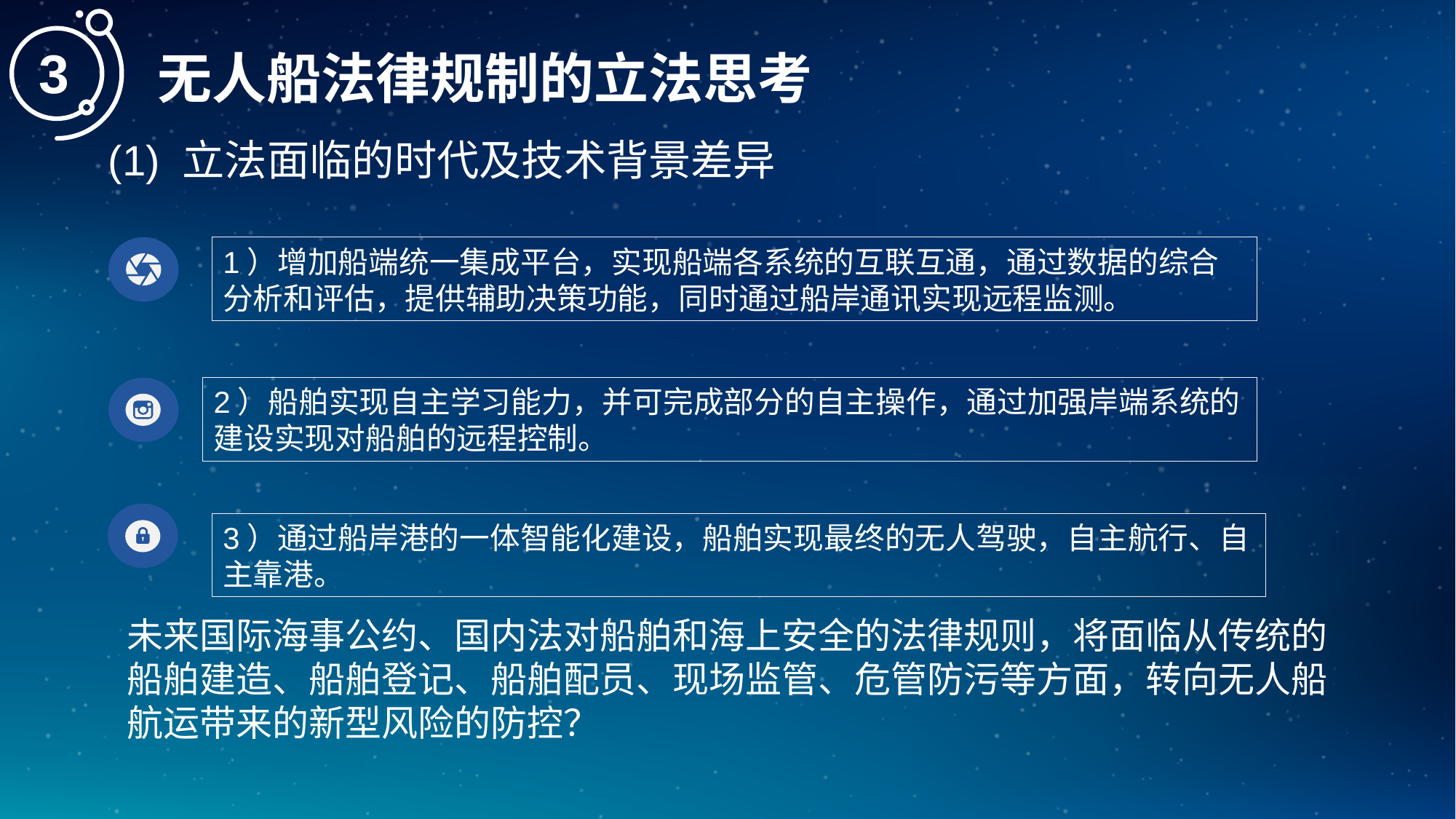

3

无人船法律规制的立法思考
(1) 立法面临的时代及技术背景差异

1）增加船端统一集成平台，实现船端各系统的互联互通，通过数据的综合分析和评估，提供辅助决策功能，同时通过船岸通讯实现远程监测。

2）船舶实现自主学习能力，并可完成部分的自主操作，通过加强岸端系统的建设实现对船舶的远程控制。

3）通过船岸港的一体智能化建设，船舶实现最终的无人驾驶，自主航行、自主靠港。
未来国际海事公约、国内法对船舶和海上安全的法律规则，将面临从传统的船舶建造、船舶登记、船舶配员、现场监管、危管防污等方面，转向无人船航运带来的新型风险的防控？